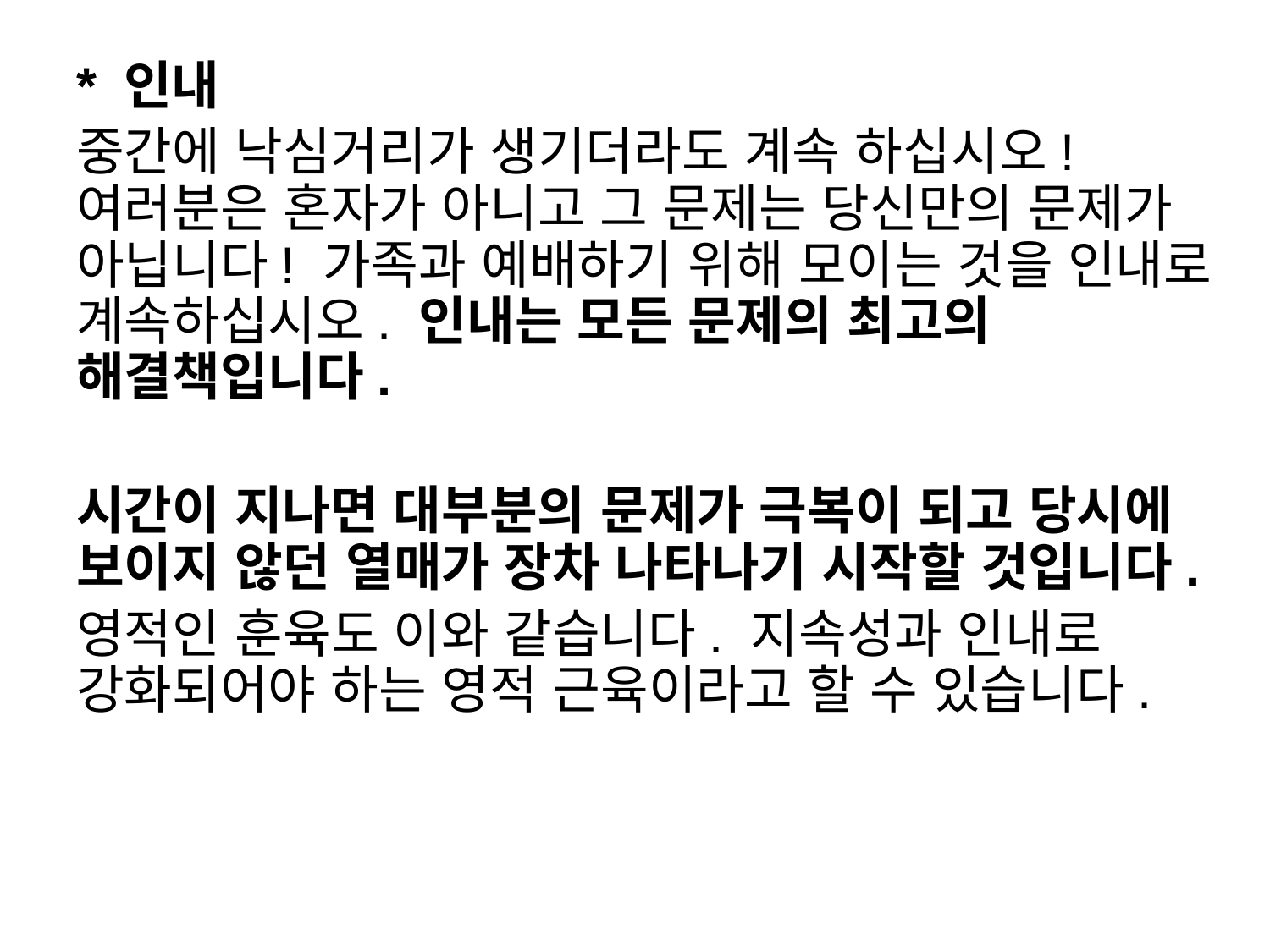

#
* 인내
중간에 낙심거리가 생기더라도 계속 하십시오! 여러분은 혼자가 아니고 그 문제는 당신만의 문제가 아닙니다! 가족과 예배하기 위해 모이는 것을 인내로 계속하십시오. 인내는 모든 문제의 최고의 해결책입니다.

시간이 지나면 대부분의 문제가 극복이 되고 당시에 보이지 않던 열매가 장차 나타나기 시작할 것입니다.
영적인 훈육도 이와 같습니다. 지속성과 인내로 강화되어야 하는 영적 근육이라고 할 수 있습니다.